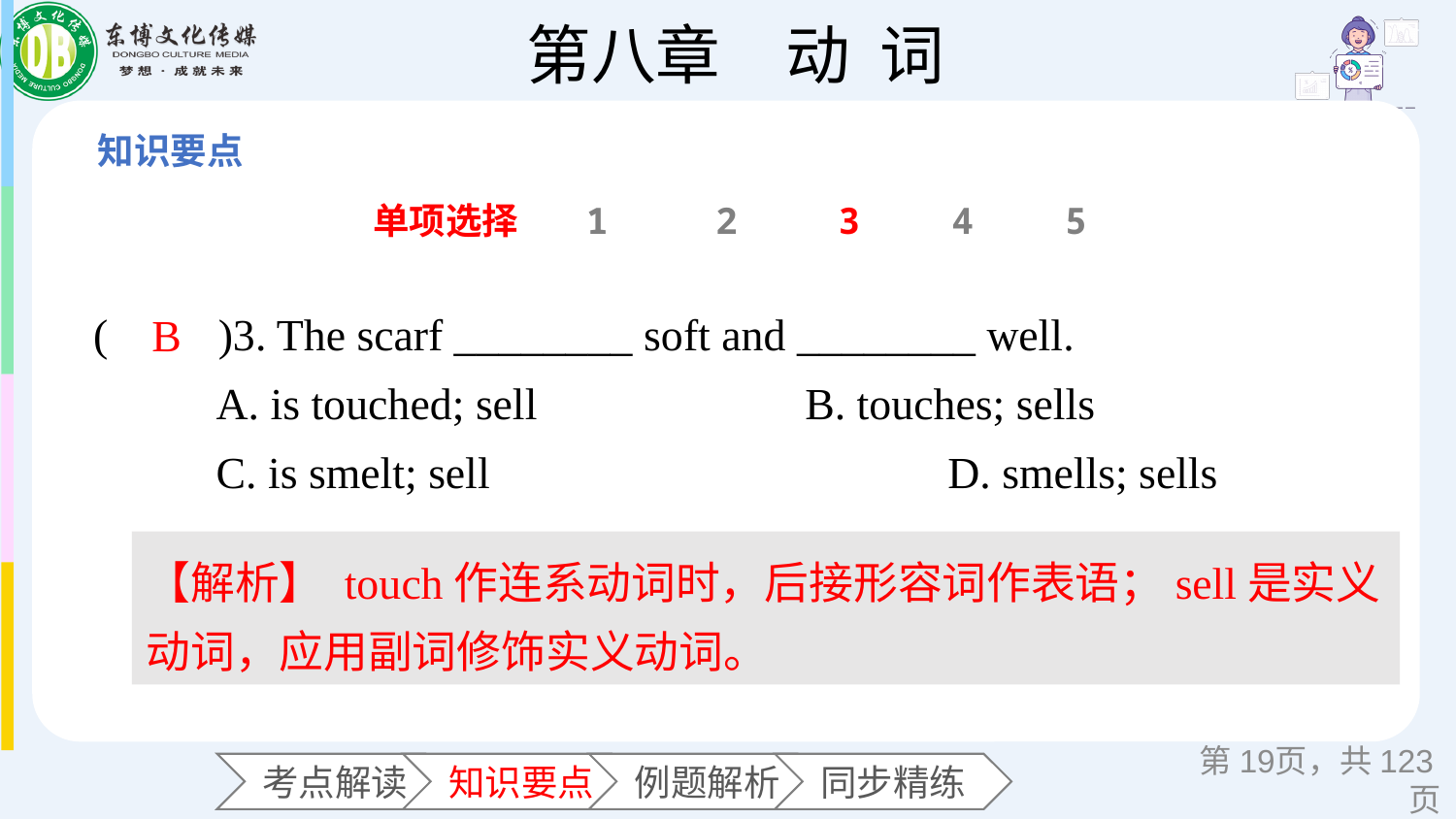

单项选择
1
2
3
4
5
(　　)3. The scarf ________ soft and ________ well.
           A. is touched; sell                        B. touches; sells
           C. is smelt; sell                            	D. smells; sells
B
【解析】 touch作连系动词时，后接形容词作表语；sell是实义动词，应用副词修饰实义动词。
第19页，共123页